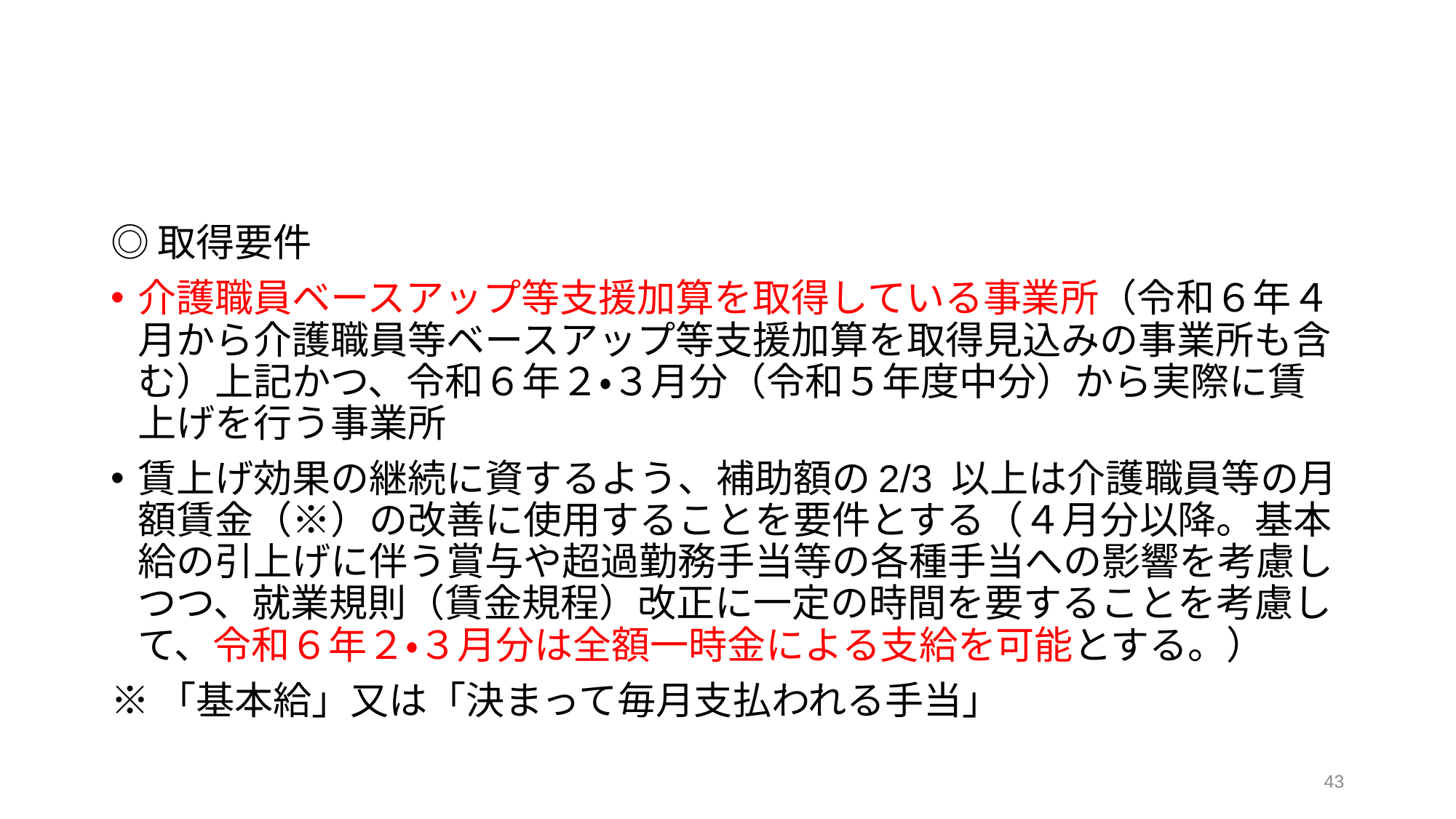

#
◎取得要件
介護職員ベースアップ等支援加算を取得している事業所（令和６年４月から介護職員等ベースアップ等支援加算を取得見込みの事業所も含む）上記かつ、令和６年２・３月分（令和５年度中分）から実際に賃上げを行う事業所
賃上げ効果の継続に資するよう、補助額の2/3 以上は介護職員等の月額賃金（※）の改善に使用することを要件とする（４月分以降。基本給の引上げに伴う賞与や超過勤務手当等の各種手当への影響を考慮しつつ、就業規則（賃金規程）改正に一定の時間を要することを考慮して、令和６年２・３月分は全額一時金による支給を可能とする。）
※「基本給」又は「決まって毎月支払われる手当」
43